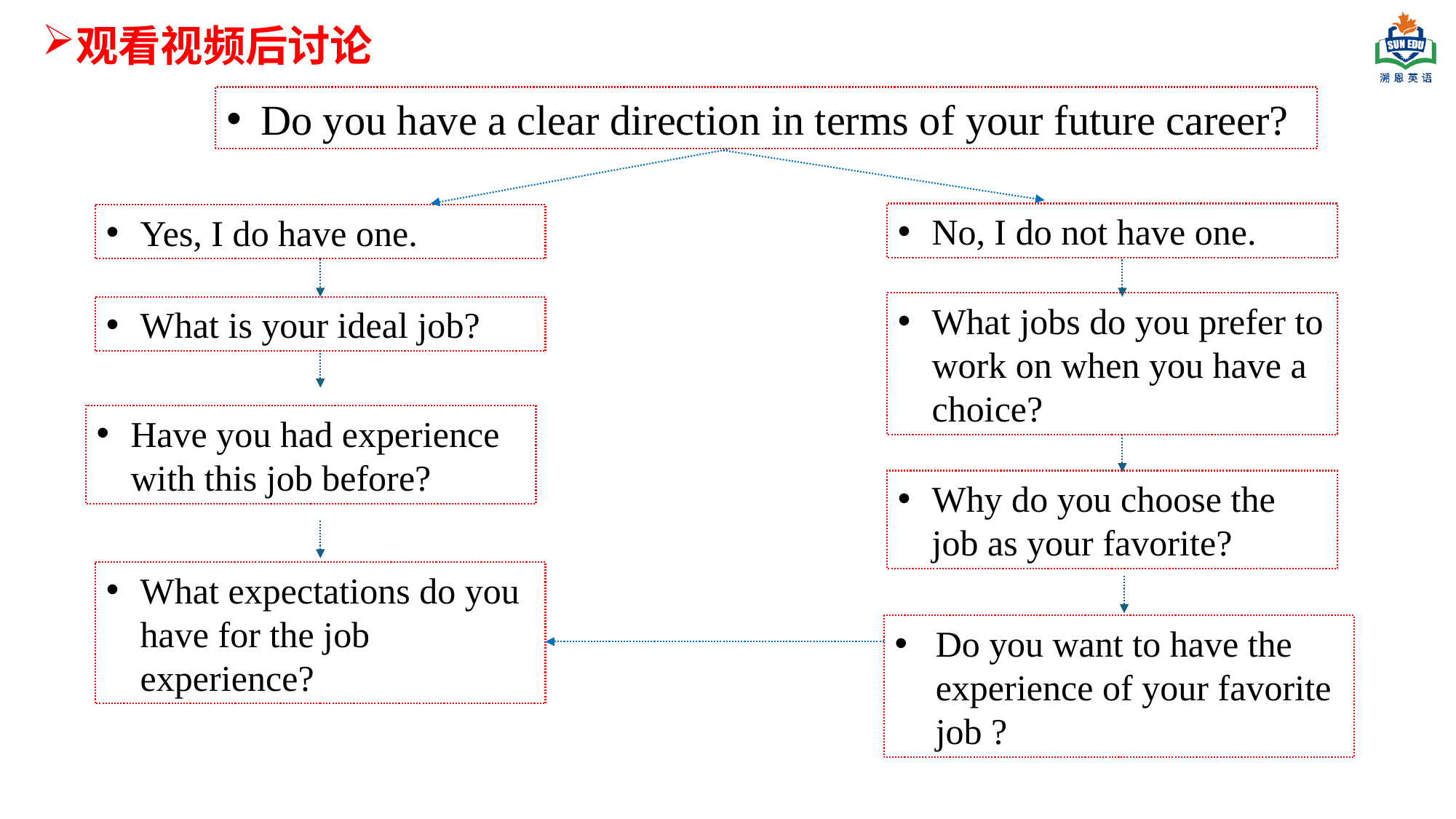

观看视频后讨论
Do you have a clear direction in terms of your future career?
No, I do not have one.
Yes, I do have one.
What jobs do you prefer to work on when you have a choice?
What is your ideal job?
Have you had experience with this job before?
Why do you choose the job as your favorite?
What expectations do you have for the job experience?
Do you want to have the experience of your favorite job ?